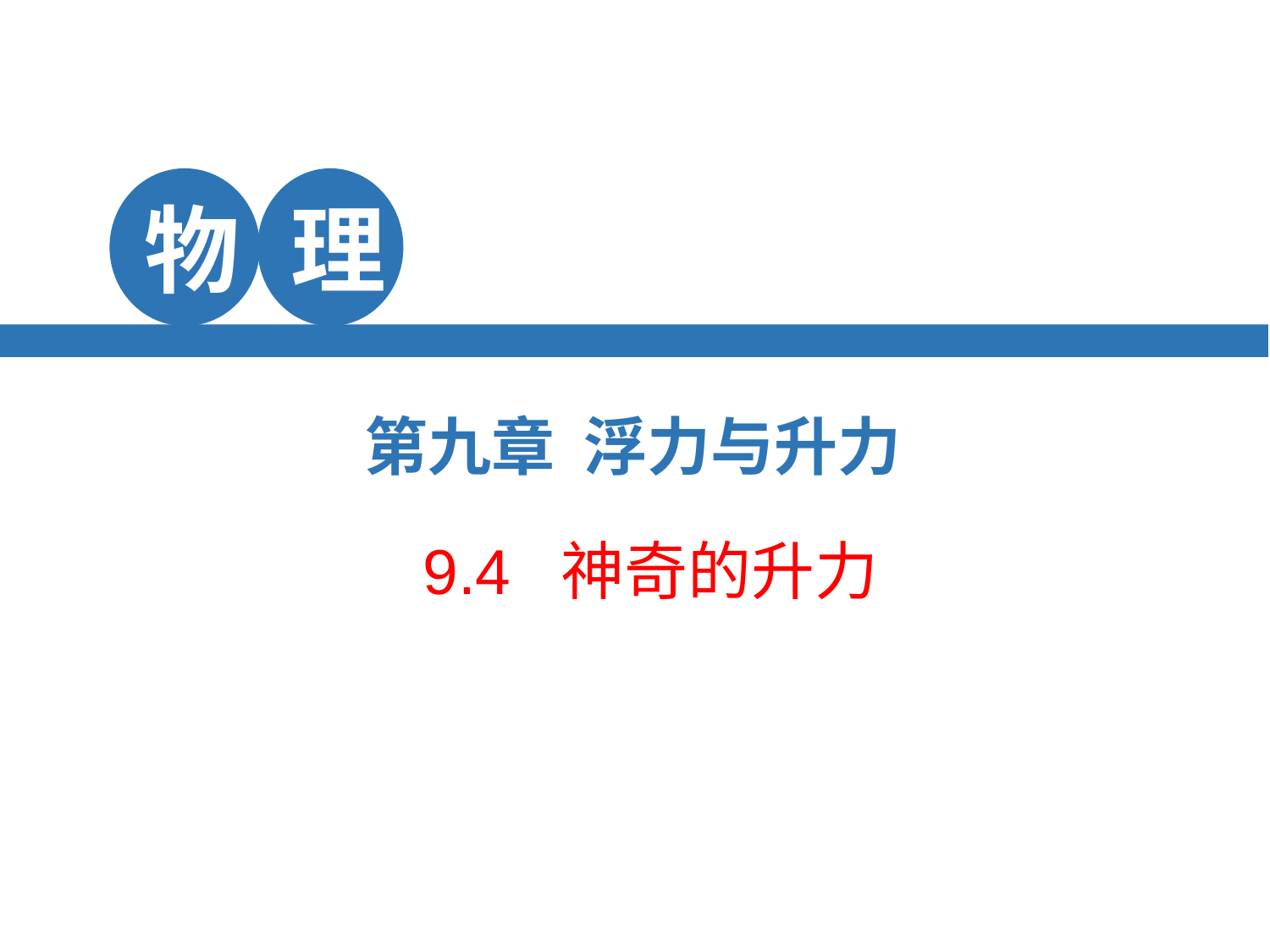

物
理

第九章  浮力与升力
学  视
  9.4  神奇的升力